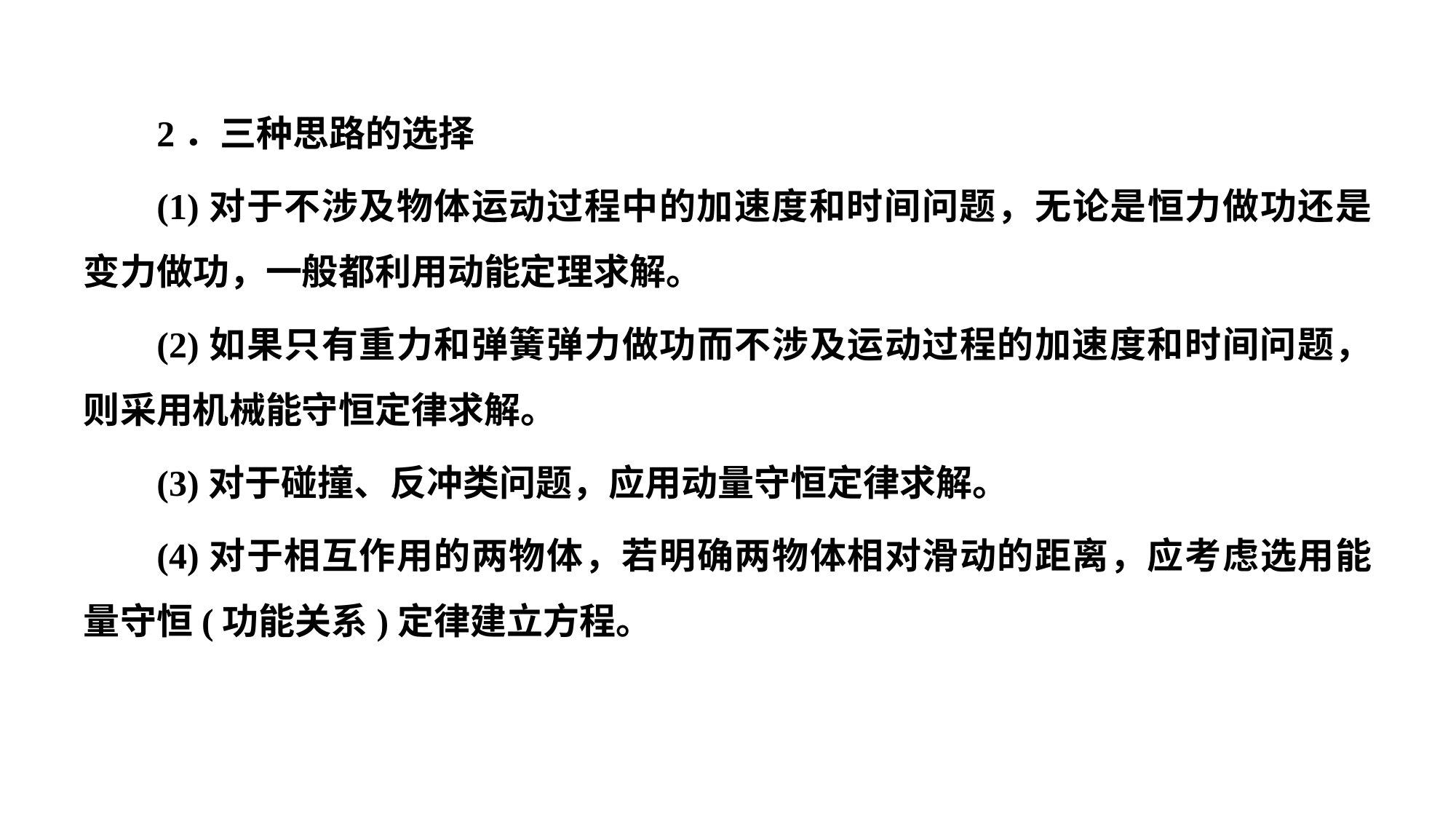

2．三种思路的选择
(1)对于不涉及物体运动过程中的加速度和时间问题，无论是恒力做功还是变力做功，一般都利用动能定理求解。
(2)如果只有重力和弹簧弹力做功而不涉及运动过程的加速度和时间问题，则采用机械能守恒定律求解。
(3)对于碰撞、反冲类问题，应用动量守恒定律求解。
(4)对于相互作用的两物体，若明确两物体相对滑动的距离，应考虑选用能量守恒(功能关系)定律建立方程。